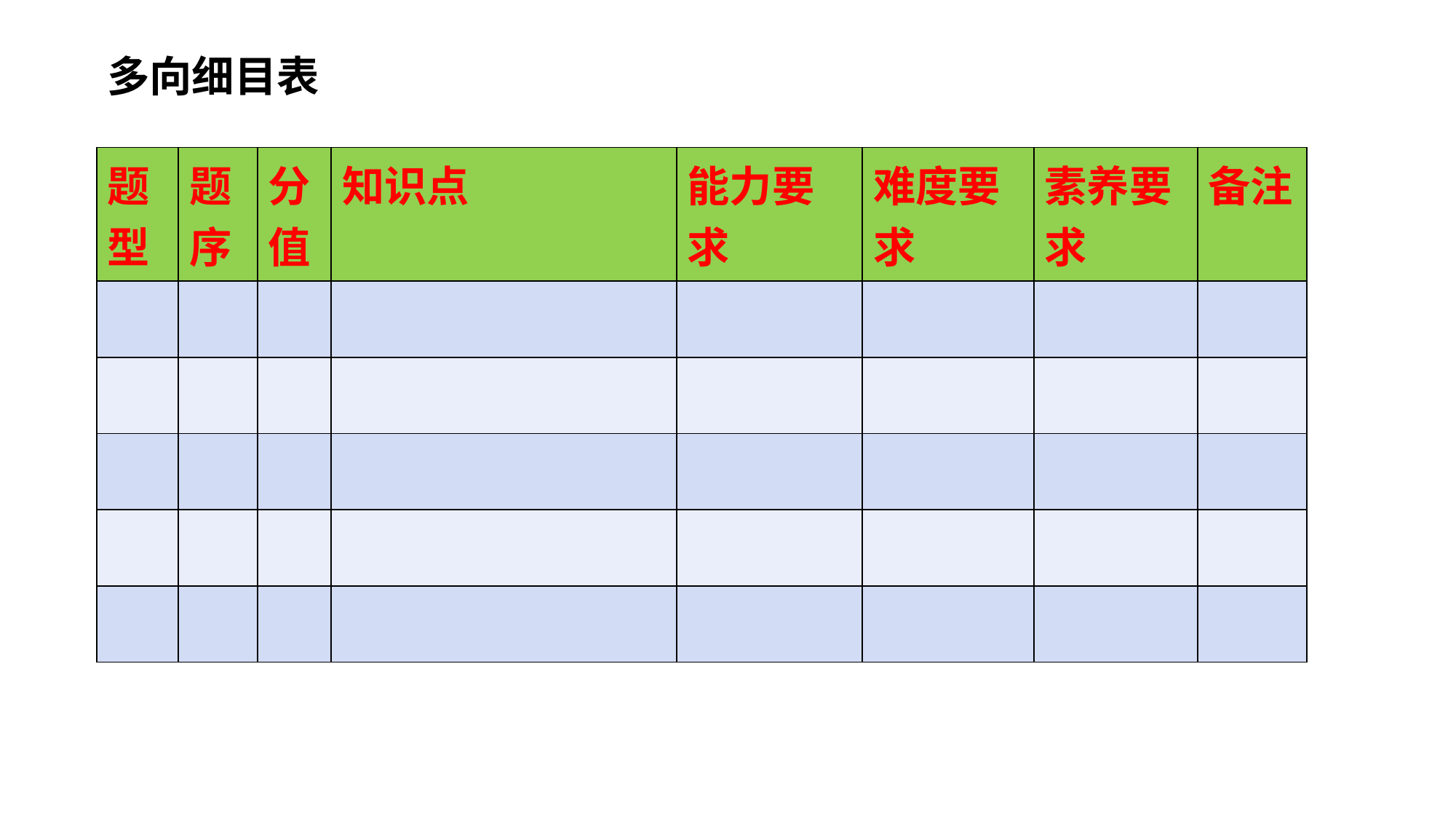

多向细目表
| 题型 | 题序 | 分值 | 知识点 | 能力要求 | 难度要求 | 素养要求 | 备注 |
| --- | --- | --- | --- | --- | --- | --- | --- |
|  |  |  |  |  |  |  |  |
|  |  |  |  |  |  |  |  |
|  |  |  |  |  |  |  |  |
|  |  |  |  |  |  |  |  |
|  |  |  |  |  |  |  |  |
66